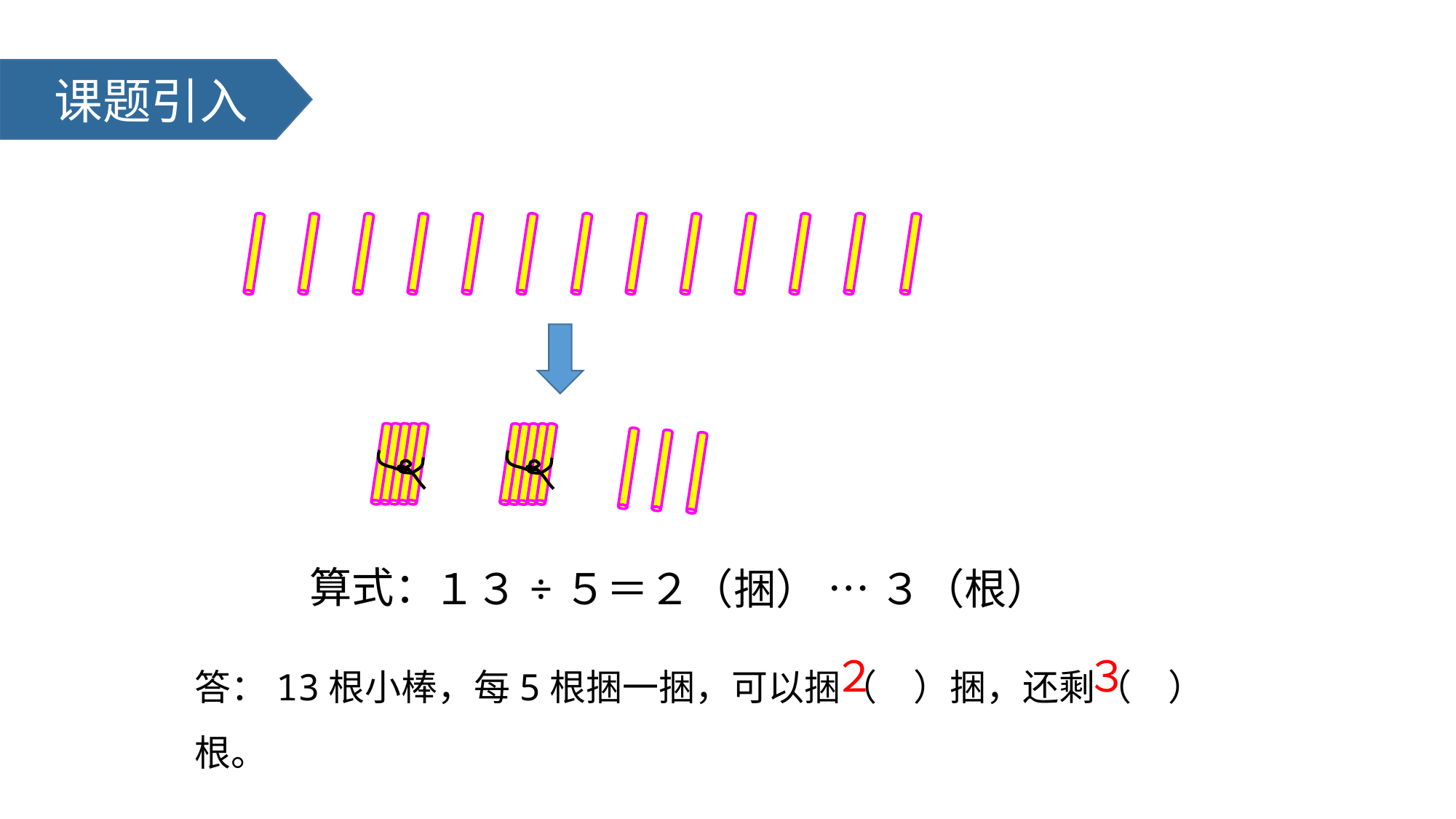

课题引入

算式：
１３÷５＝２（捆） … ３（根）
答：13根小棒，每5根捆一捆，可以捆（　）捆，还剩（　）根。
２
３